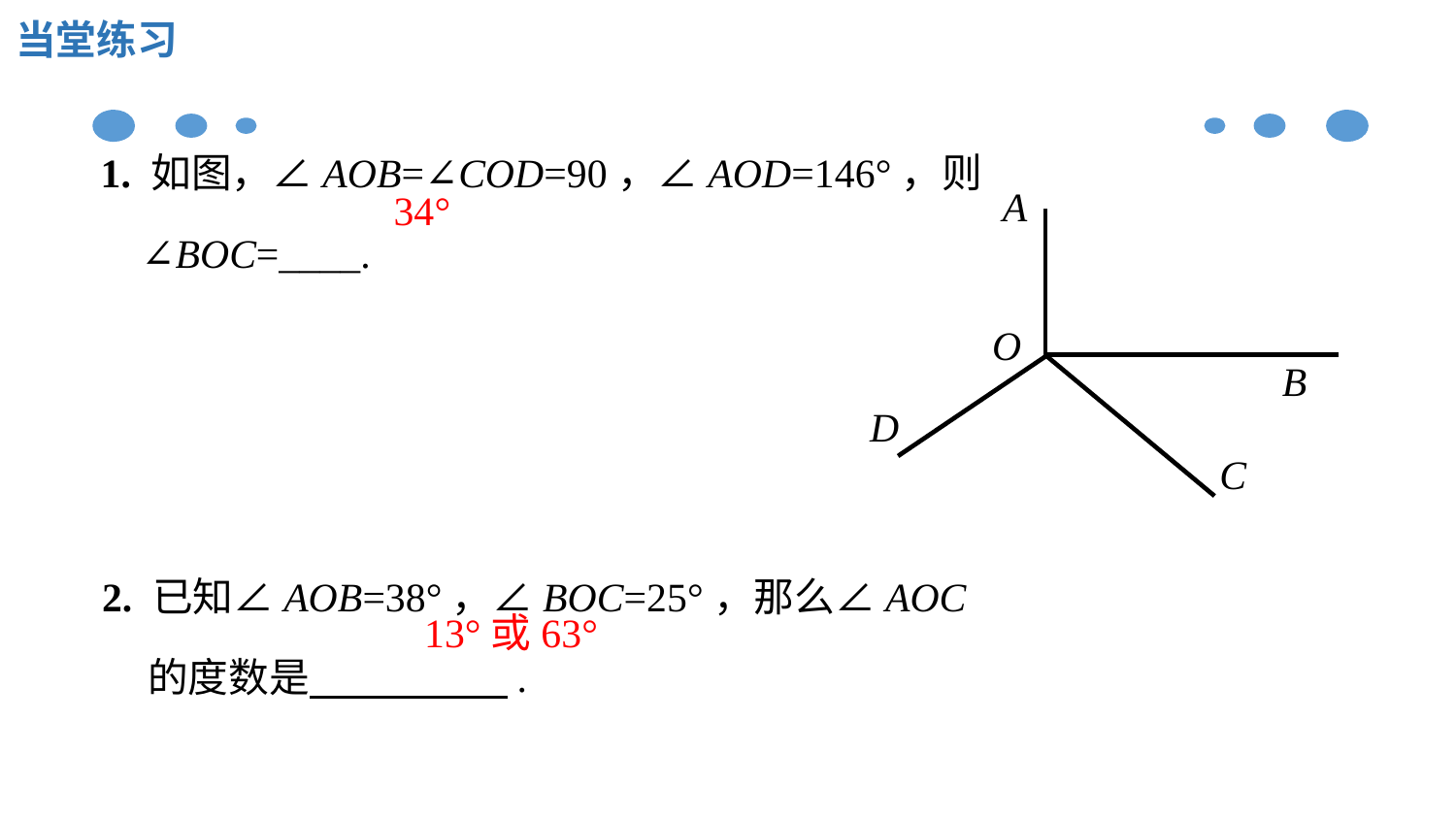

当堂练习
1. 如图，∠AOB=∠COD=90，∠AOD=146°，则
    ∠BOC=____.
A
O
B
D
C
34°
2. 已知∠AOB=38°，∠BOC=25°，那么∠AOC
    的度数是                      .

13°或63°